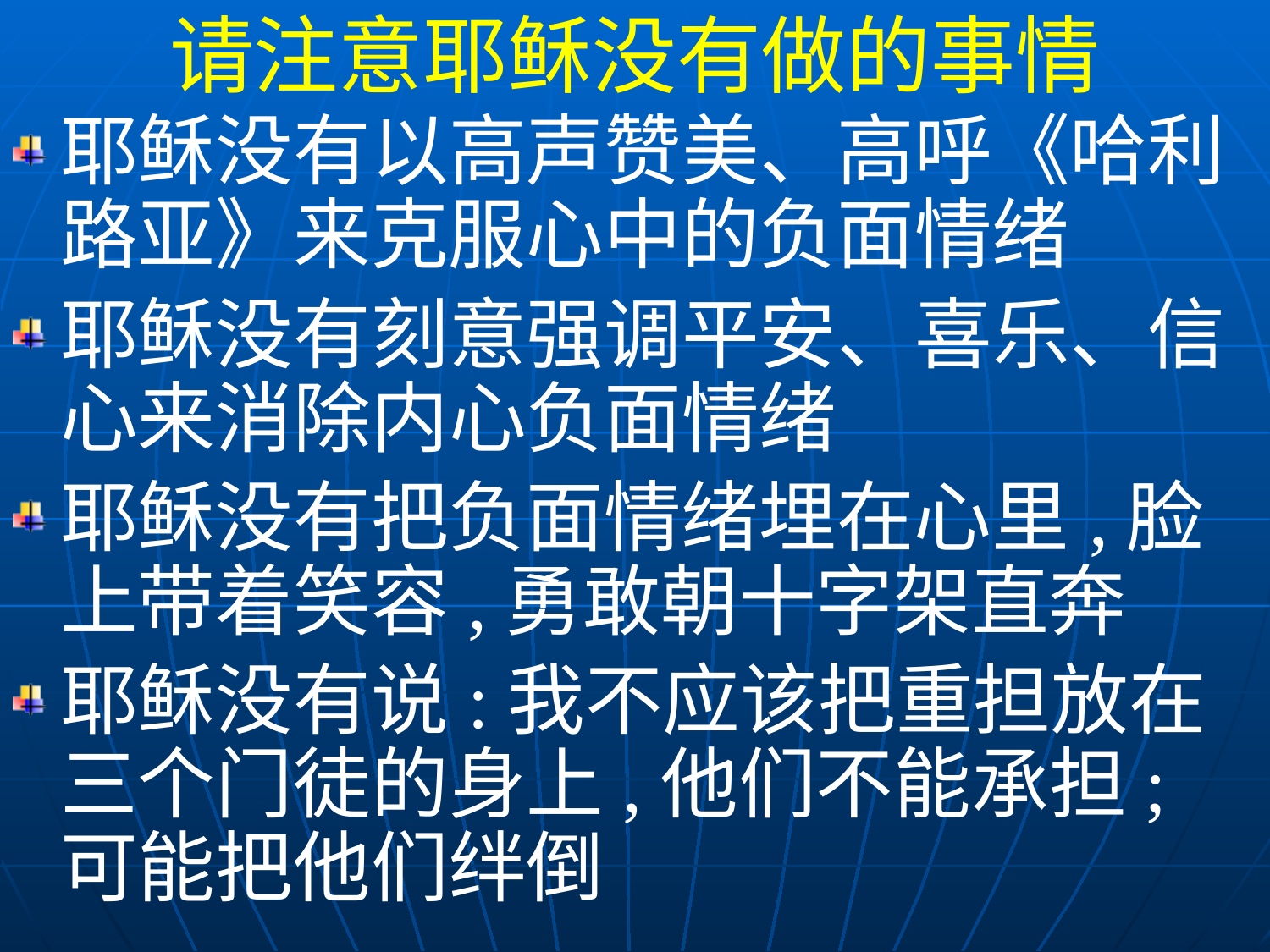

请注意耶稣没有做的事情
耶稣没有以高声赞美、高呼《哈利路亚》来克服心中的负面情绪
耶稣没有刻意强调平安、喜乐、信心来消除内心负面情绪
耶稣没有把负面情绪埋在心里,脸上带着笑容,勇敢朝十字架直奔
耶稣没有说:我不应该把重担放在三个门徒的身上,他们不能承担;可能把他们绊倒